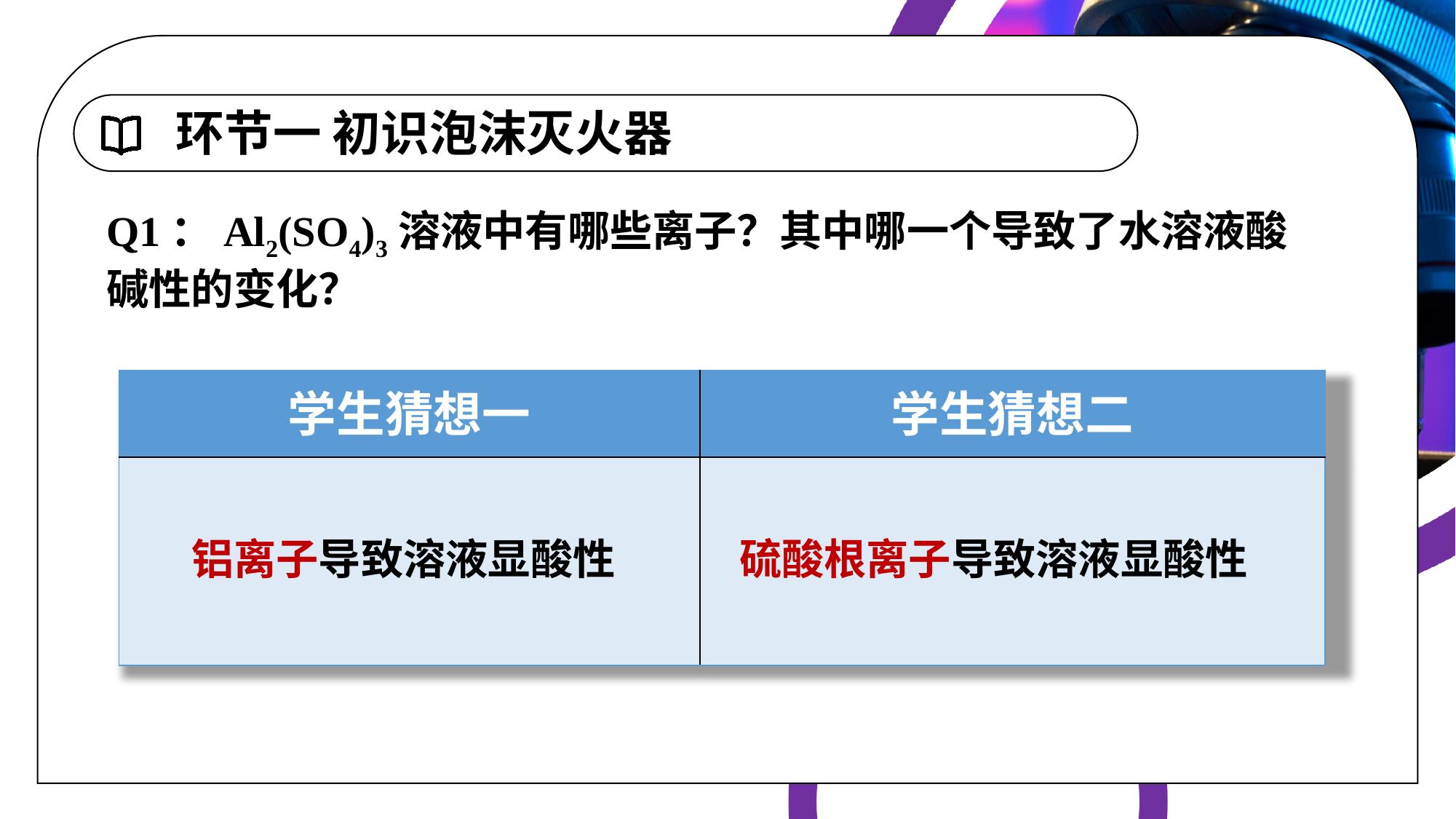

环节一 初识泡沫灭火器
Q1：Al2(SO4)3溶液中有哪些离子？其中哪一个导致了水溶液酸碱性的变化？
| 学生猜想一 | 学生猜想二 |
| --- | --- |
|  |  |
铝离子导致溶液显酸性

硫酸根离子导致溶液显酸性